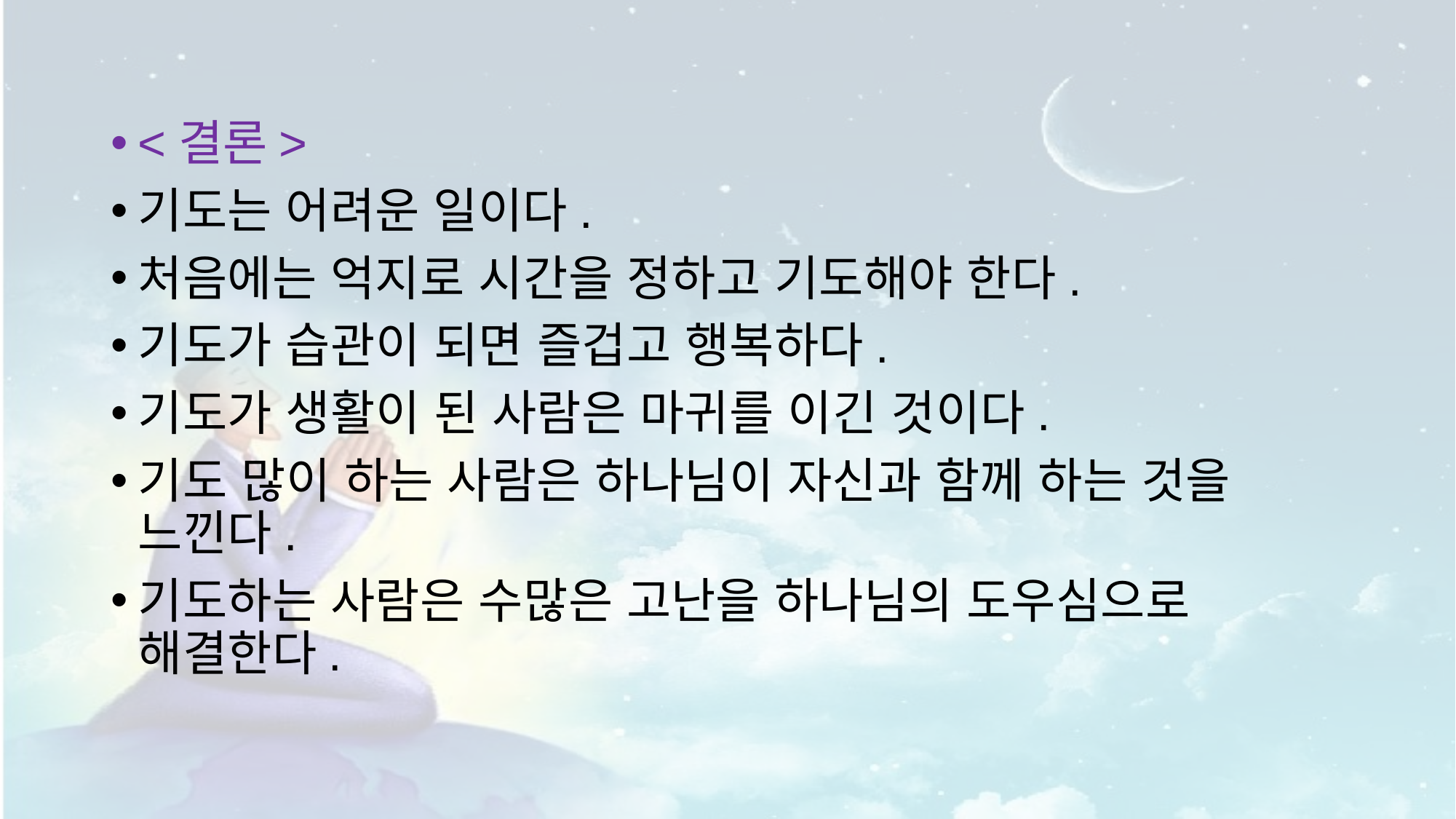

#
<결론>
기도는 어려운 일이다.
처음에는 억지로 시간을 정하고 기도해야 한다.
기도가 습관이 되면 즐겁고 행복하다.
기도가 생활이 된 사람은 마귀를 이긴 것이다.
기도 많이 하는 사람은 하나님이 자신과 함께 하는 것을 느낀다.
기도하는 사람은 수많은 고난을 하나님의 도우심으로 해결한다.